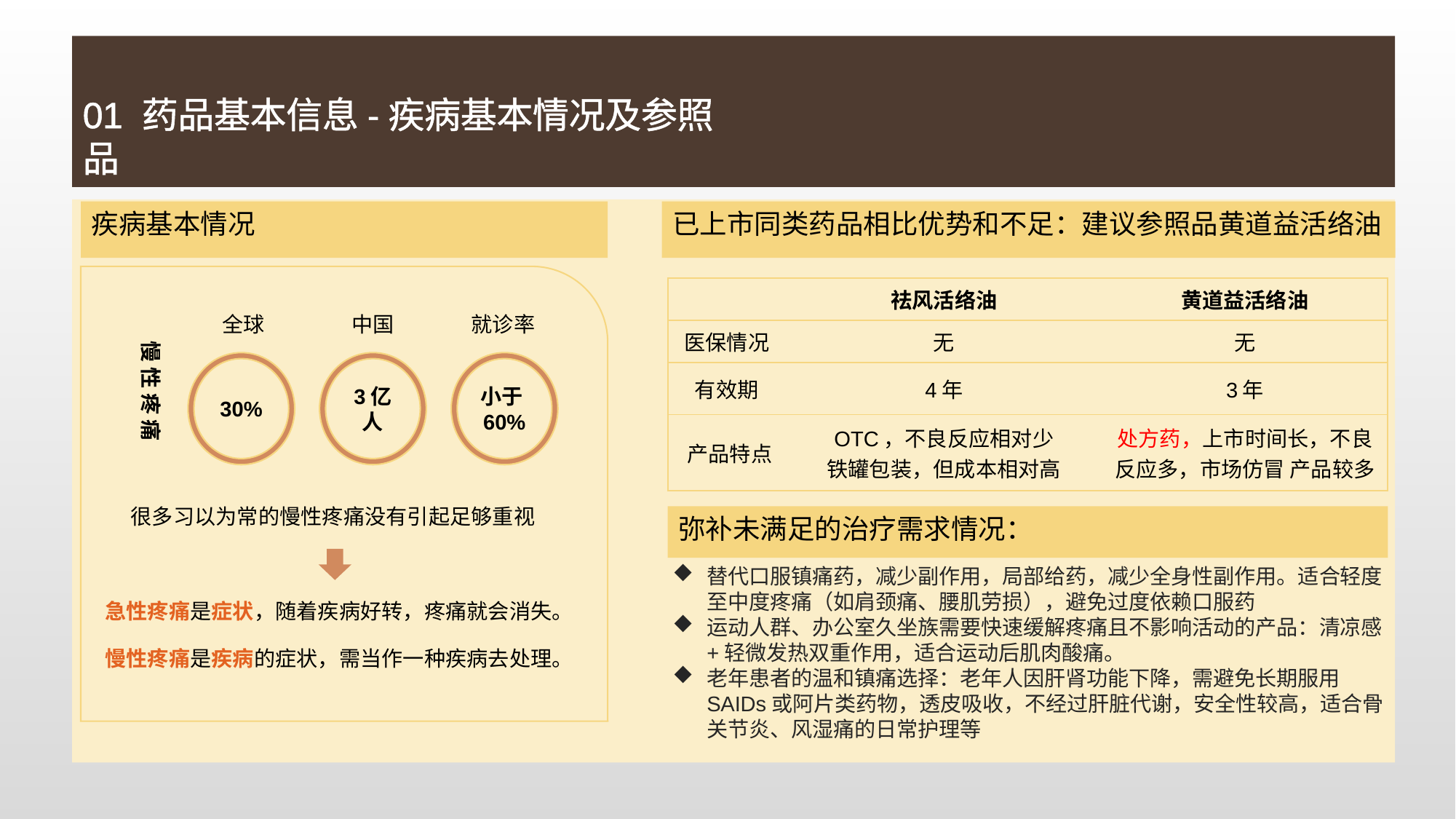

01 药品基本信息-疾病基本情况及参照品
疾病基本情况
已上市同类药品相比优势和不足：建议参照品黄道益活络油

|  | 祛风活络油 | 黄道益活络油 |
| --- | --- | --- |
| 医保情况 | 无 | 无 |
| 有效期 | 4年 | 3年 |
| ‌产品特点 | OTC，不良反应相对少 铁罐包装，但成本相对高 | 处方药，上市时间长，不良反应多，市场仿冒 产品较多 |
全球
中国
就诊率
慢 性 疼 痛
3亿人
30%
小于60%
很多习以为常的慢性疼痛没有引起足够重视

急性疼痛是症状，随着疾病好转，疼痛就会消失。
慢性疼痛是疾病的症状，需当作一种疾病去处理。
弥补未满足的治疗需求情况：

替代口服镇痛药，减少副作用，局部给药，减少全身性副作用。适合轻度至中度疼痛（如肩颈痛、腰肌劳损），避免过度依赖口服药
运动人群、办公室久坐族需要快速缓解疼痛且不影响活动的产品：清凉感+轻微发热双重作用，适合运动后肌肉酸痛。
老年患者的温和镇痛选择：老年人因肝肾功能下降，需避免长期服用SAIDs或阿片类药物，透皮吸收，不经过肝脏代谢，安全性较高，适合骨关节炎、风湿痛的日常护理等